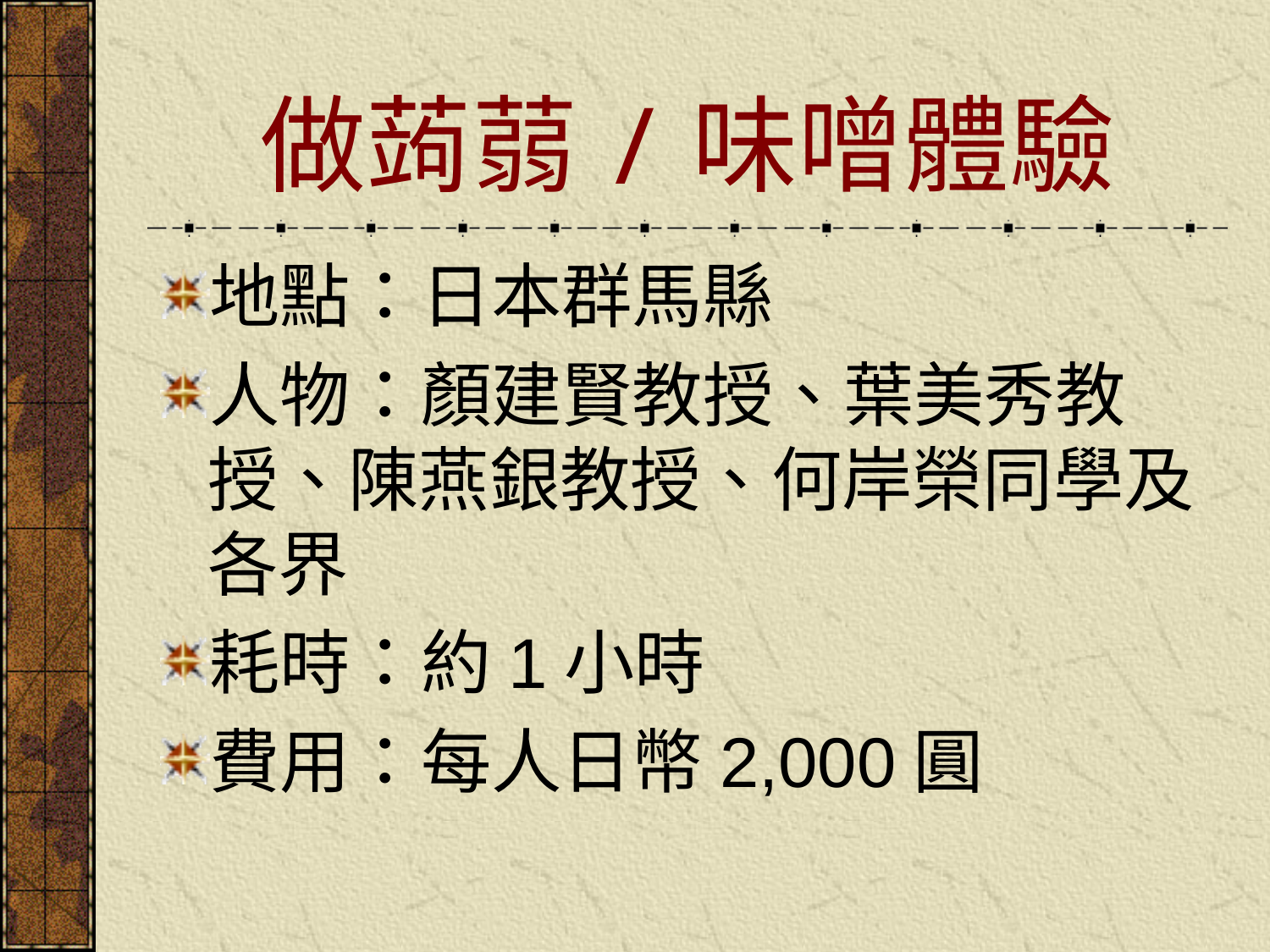

# 做蒟蒻/味噌體驗
地點：日本群馬縣
人物：顏建賢教授、葉美秀教授、陳燕銀教授、何岸榮同學及各界
耗時：約1小時
費用：每人日幣2,000圓